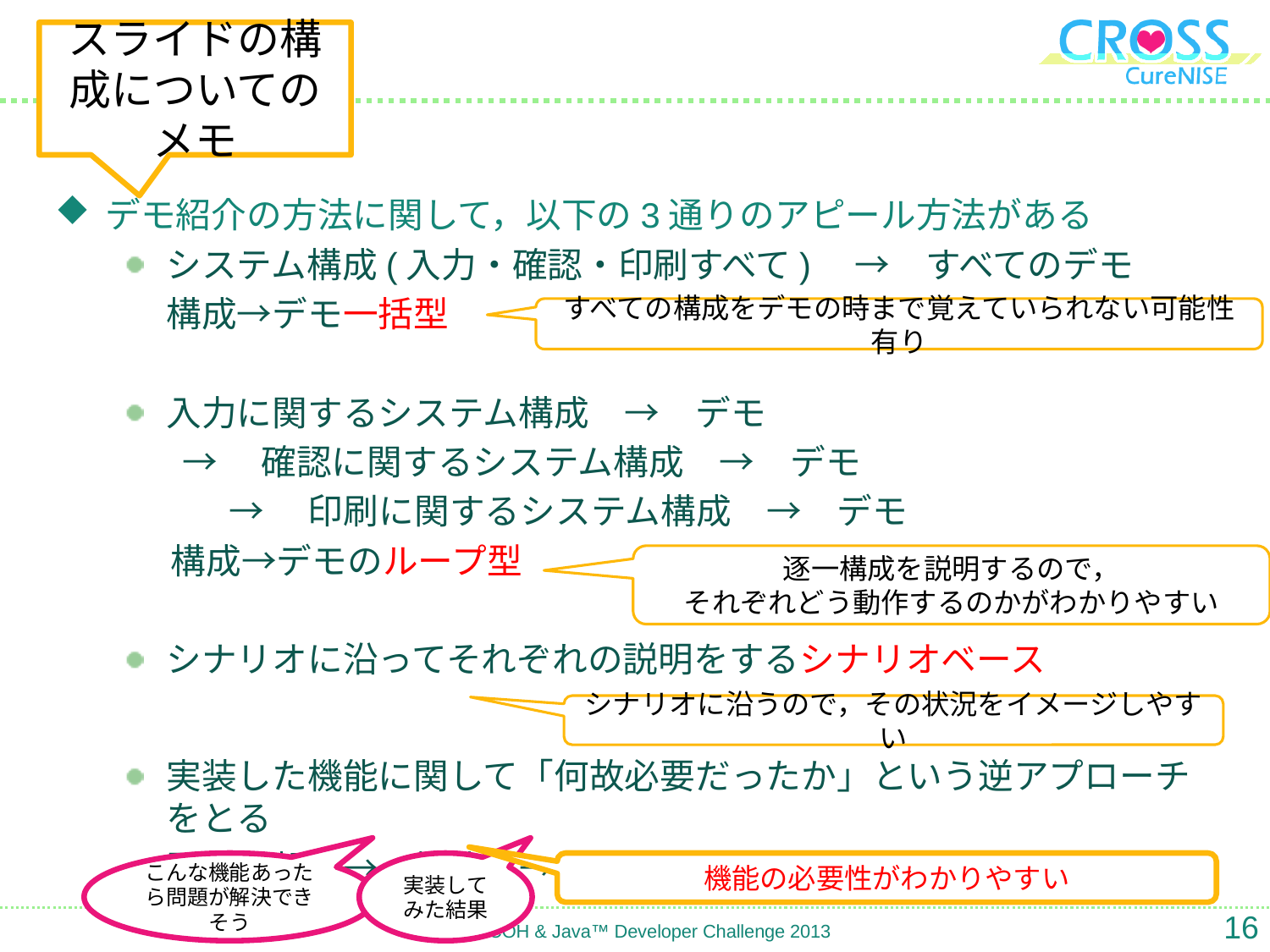

#
スライドの構成についてのメモ
デモ紹介の方法に関して，以下の3通りのアピール方法がある
システム構成(入力・確認・印刷すべて)　→　すべてのデモ
	構成→デモ一括型

入力に関するシステム構成　→　デモ
→　確認に関するシステム構成　→　デモ
	→　印刷に関するシステム構成　→　デモ
構成→デモのループ型

シナリオに沿ってそれぞれの説明をするシナリオベース

実装した機能に関して「何故必要だったか」という逆アプローチをとる
	問題提起　→　機能　→　デモ　の　小林製薬方式

すべての構成をデモの時まで覚えていられない可能性有り
逐一構成を説明するので，
それぞれどう動作するのかがわかりやすい
シナリオに沿うので，その状況をイメージしやすい
こんな機能あったら問題が解決できそう
実装してみた結果
機能の必要性がわかりやすい
16
RICOH & Java™ Developer Challenge 2013